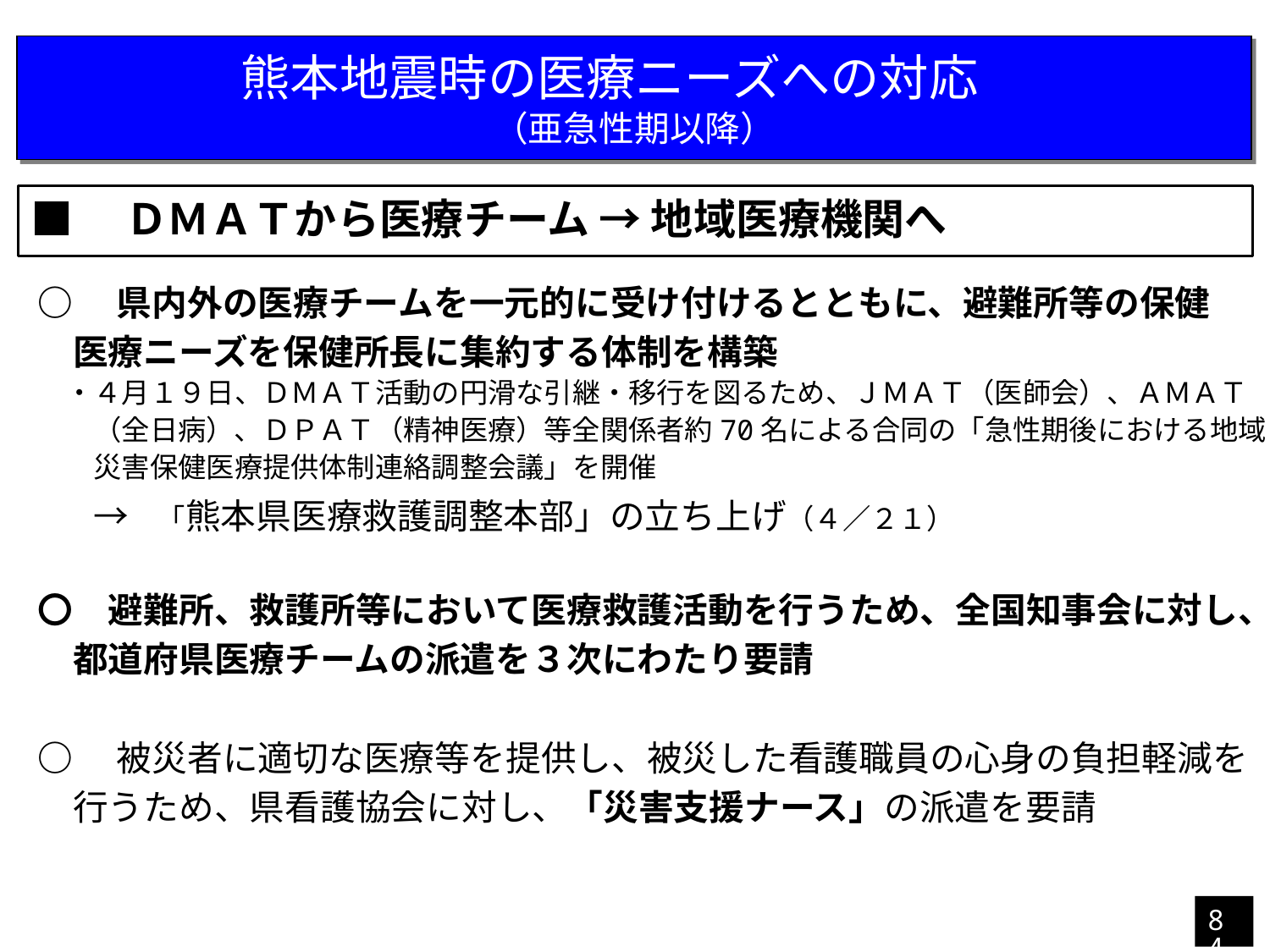

熊本地震時の医療ニーズへの対応
（亜急性期以降）
# ■　ＤＭＡＴから医療チーム → 地域医療機関へ
○　県内外の医療チームを一元的に受け付けるとともに、避難所等の保健
　医療ニーズを保健所長に集約する体制を構築
　・４月１９日、ＤＭＡＴ活動の円滑な引継・移行を図るため、ＪＭＡＴ（医師会）、ＡＭＡＴ
　　（全日病）、ＤＰＡＴ（精神医療）等全関係者約70名による合同の「急性期後における地域
　　災害保健医療提供体制連絡調整会議」を開催

　　→　「熊本県医療救護調整本部」の立ち上げ（４／２１）

〇　避難所、救護所等において医療救護活動を行うため、全国知事会に対し、
　都道府県医療チームの派遣を３次にわたり要請

○　被災者に適切な医療等を提供し、被災した看護職員の心身の負担軽減を
　行うため、県看護協会に対し、「災害支援ナース」の派遣を要請
84